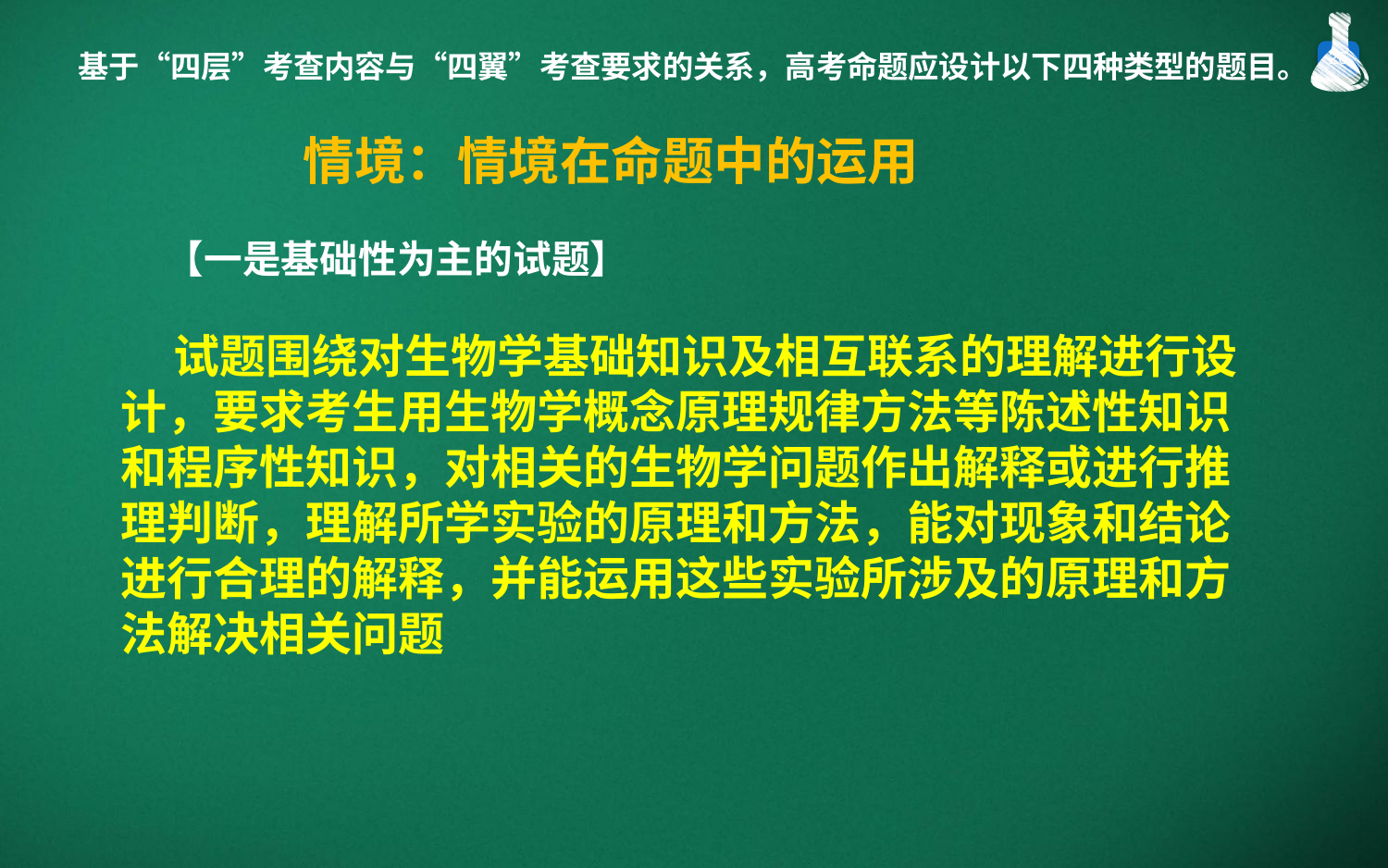

基于“四层”考查内容与“四翼”考查要求的关系，高考命题应设计以下四种类型的题目。
情境：情境在命题中的运用
    【一是基础性为主的试题】

    试题围绕对生物学基础知识及相互联系的理解进行设计，要求考生用生物学概念原理规律方法等陈述性知识和程序性知识，对相关的生物学问题作出解释或进行推理判断，理解所学实验的原理和方法，能对现象和结论进行合理的解释，并能运用这些实验所涉及的原理和方法解决相关问题